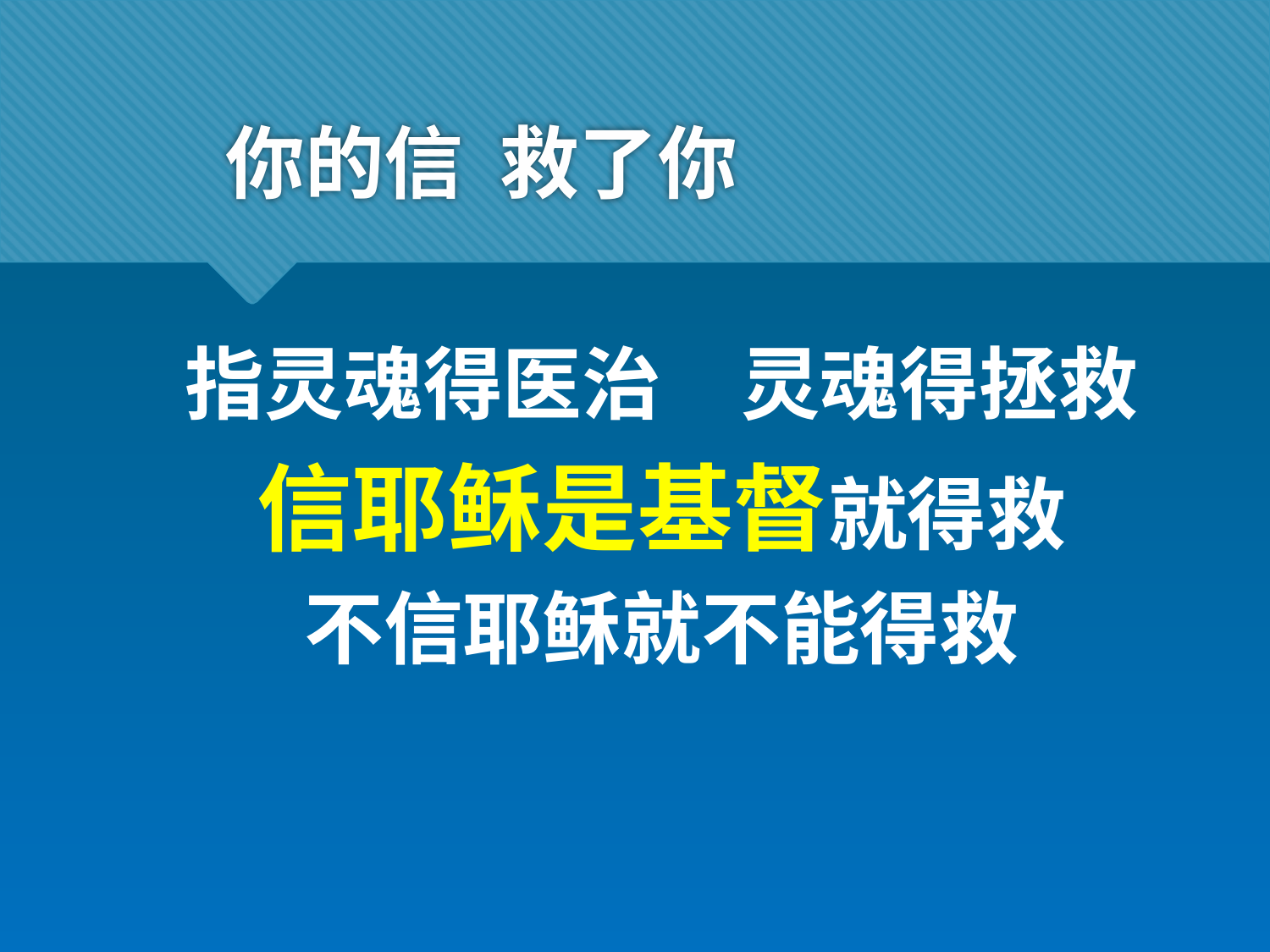

# 你的信  救了你
指灵魂得医治　灵魂得拯救
信耶稣是基督就得救
不信耶稣就不能得救